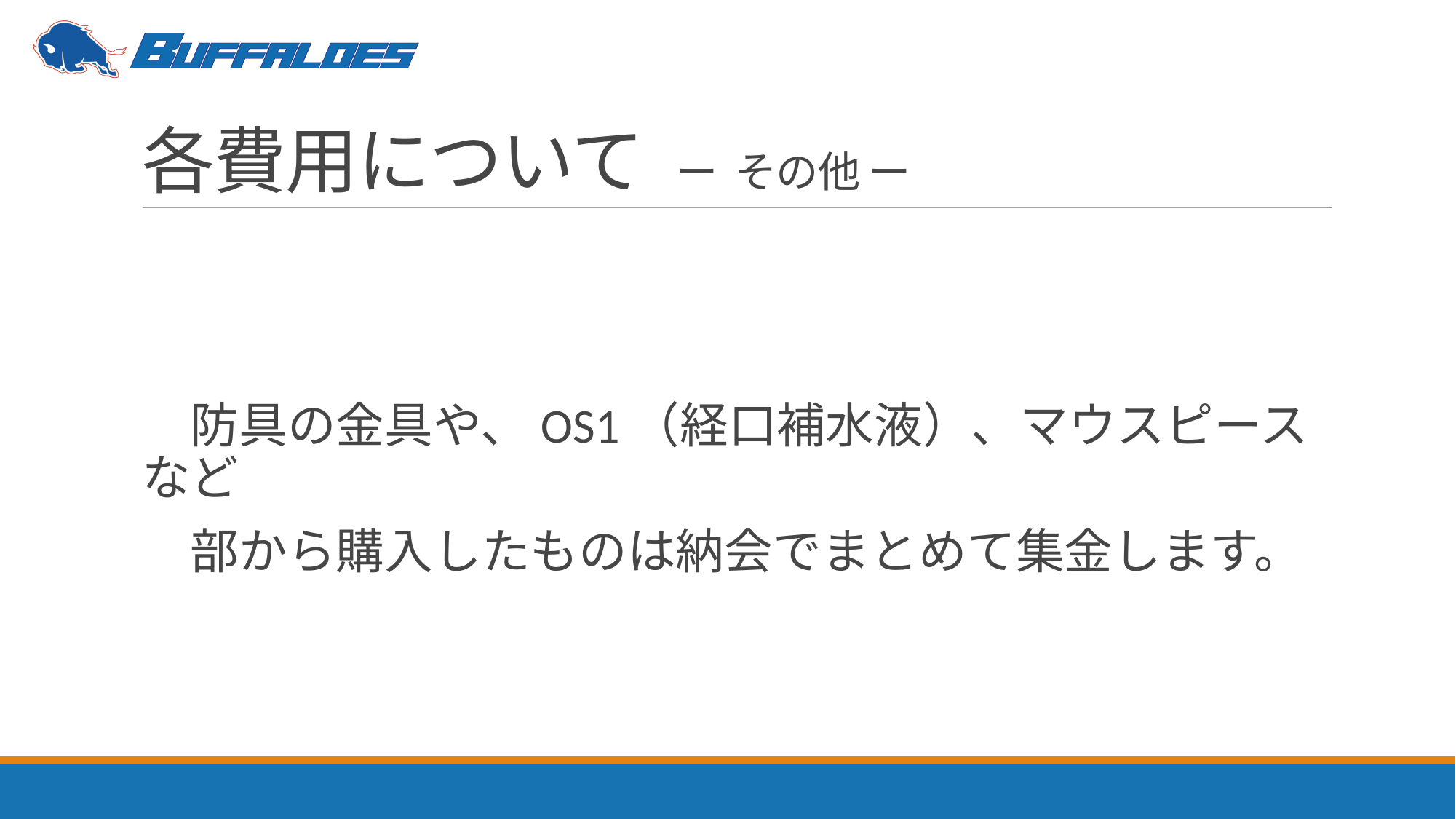

# 各費用について  ー  その他 ー

　防具の金具や、OS1（経口補水液）、マウスピースなど
　部から購入したものは納会でまとめて集金します。